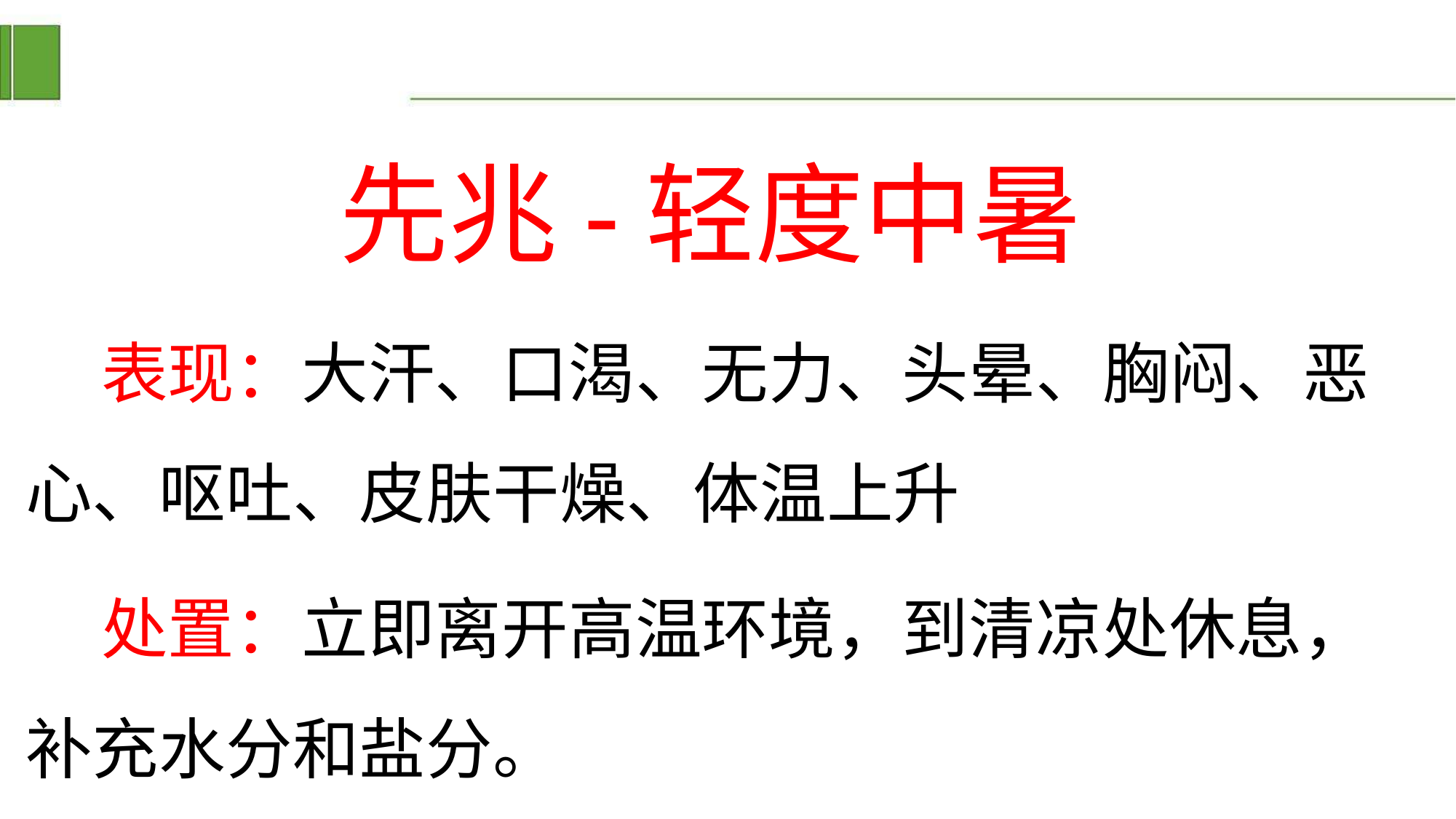

先兆-轻度中暑
    表现：大汗、口渴、无力、头晕、胸闷、恶心、呕吐、皮肤干燥、体温上升
    处置：立即离开高温环境，到清凉处休息，补充水分和盐分。